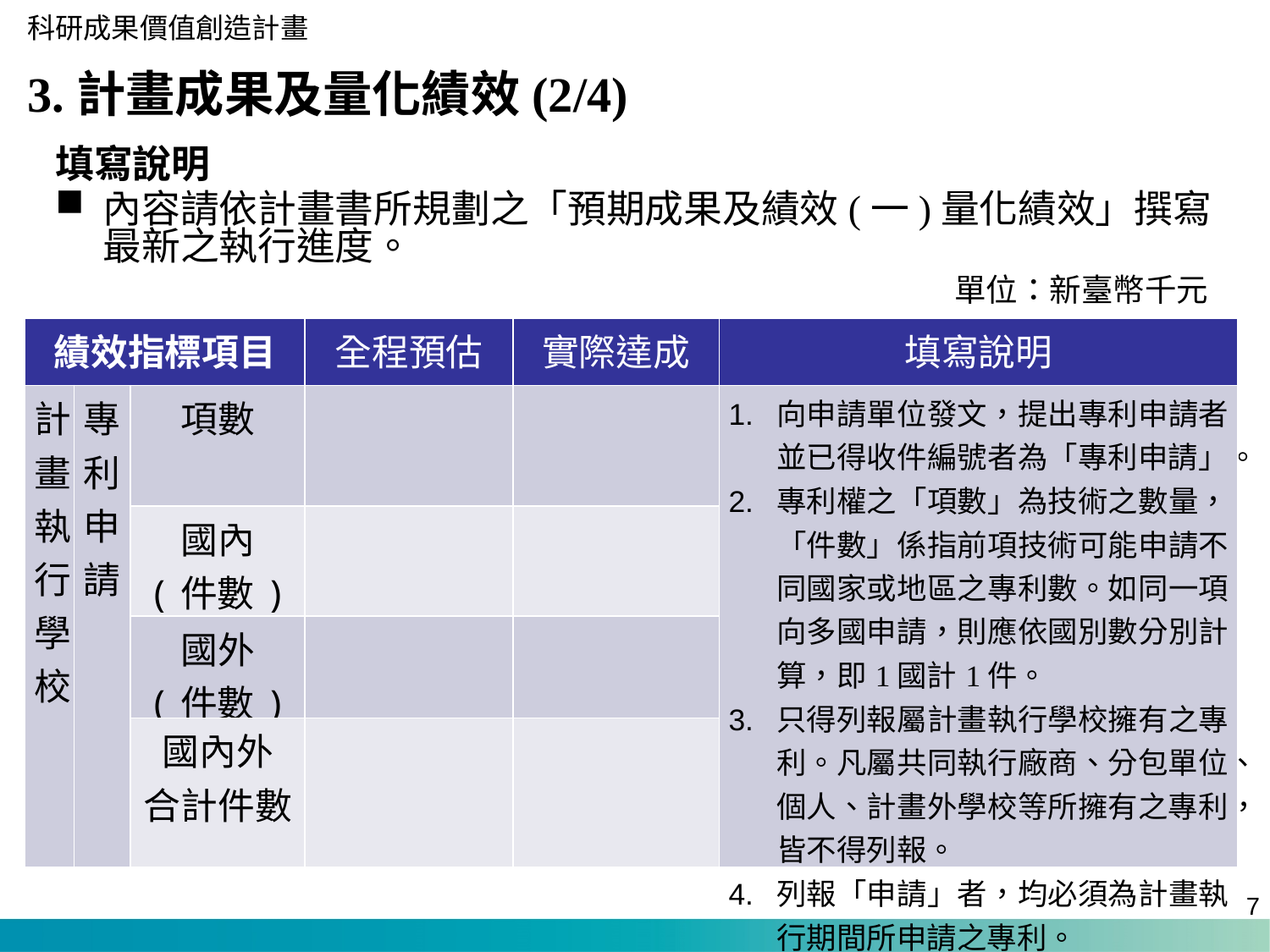

3.計畫成果及量化績效(2/4)
填寫說明
內容請依計畫書所規劃之「預期成果及績效(一)量化績效」撰寫最新之執行進度。
單位：新臺幣千元
| 績效指標項目 |  |  | 全程預估 | 實際達成 | 填寫說明 |
| --- | --- | --- | --- | --- | --- |
| 計畫執行學校 | 專利申請 | 項數 |  |  | 向申請單位發文，提出專利申請者並已得收件編號者為「專利申請」。 專利權之「項數」為技術之數量，「件數」係指前項技術可能申請不同國家或地區之專利數。如同一項向多國申請，則應依國別數分別計算，即1國計1件。 只得列報屬計畫執行學校擁有之專利。凡屬共同執行廠商、分包單位、個人、計畫外學校等所擁有之專利，皆不得列報。 列報「申請」者，均必須為計畫執行期間所申請之專利。 |
|  |  | 國內 (件數) |  |  |  |
|  |  | 國外 (件數) |  |  |  |
|  |  | 國內外 合計件數 |  |  |  |
7